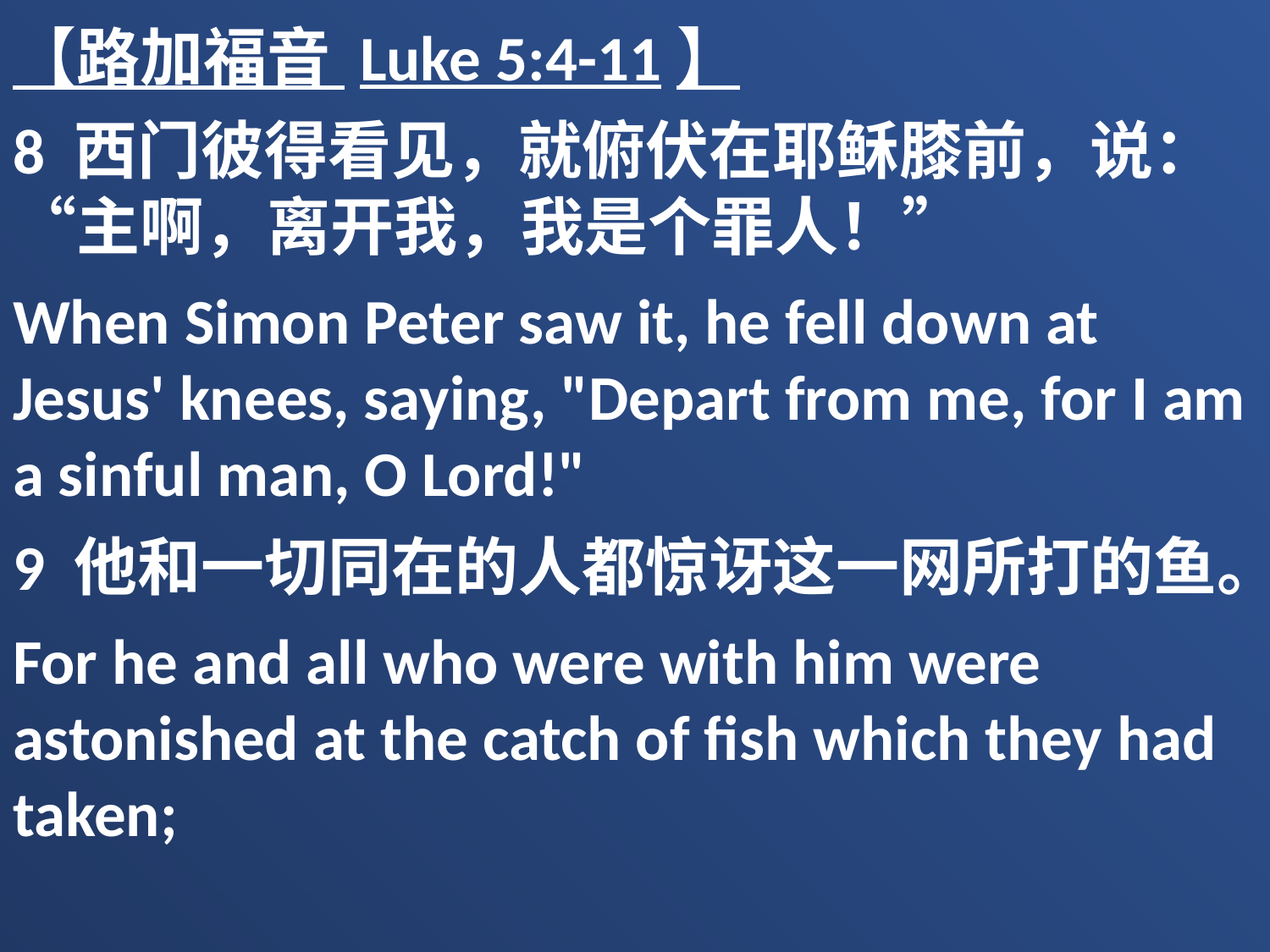

【路加福音 Luke 5:4-11】
8 西门彼得看见，就俯伏在耶稣膝前，说：“主啊，离开我，我是个罪人！”
When Simon Peter saw it, he fell down at Jesus' knees, saying, "Depart from me, for I am a sinful man, O Lord!"
9 他和一切同在的人都惊讶这一网所打的鱼。
For he and all who were with him were astonished at the catch of fish which they had taken;